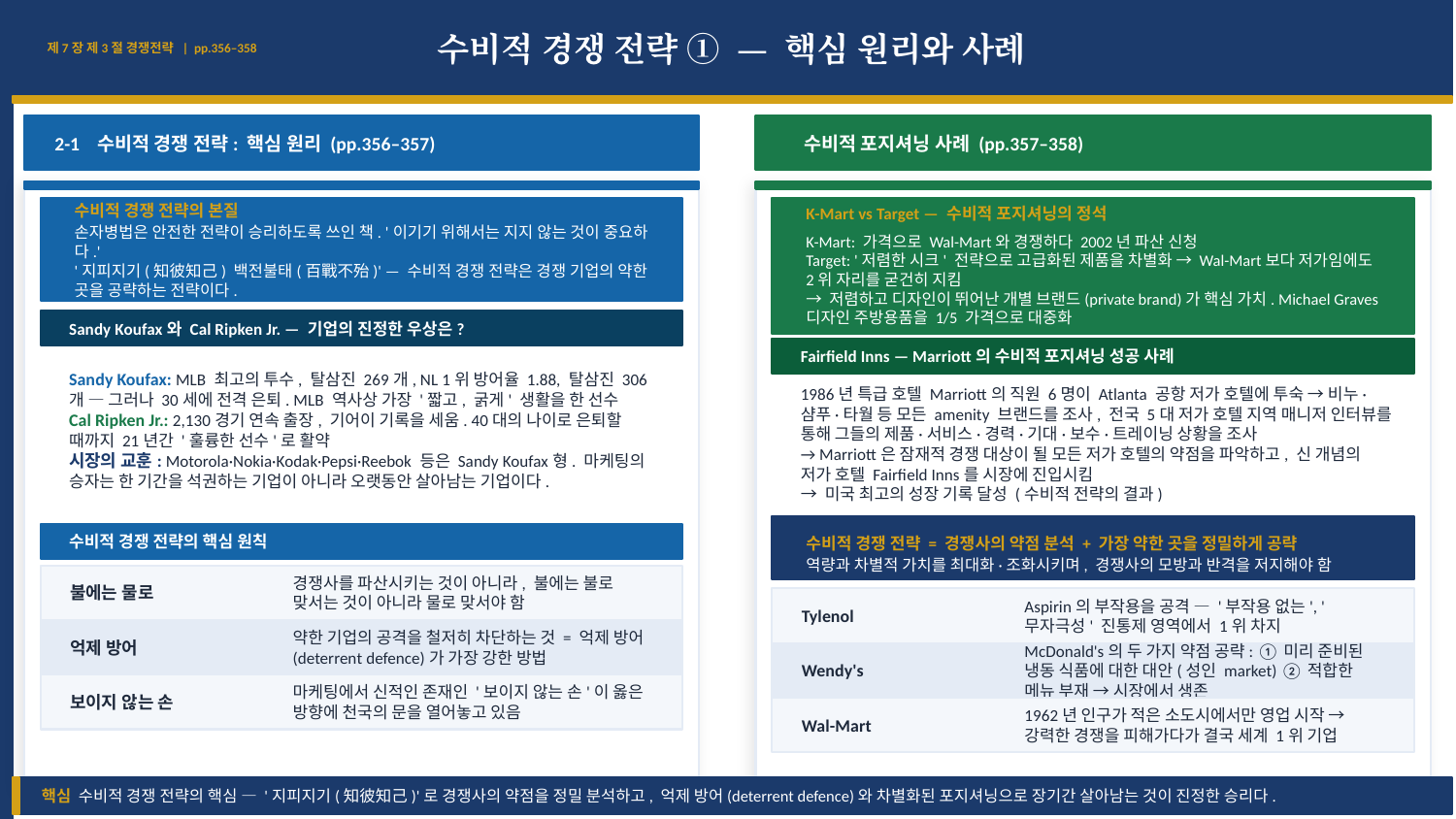

제7장 제3절 경쟁전략  |  pp.356–358
수비적 경쟁 전략 ①  —  핵심 원리와 사례

2-1   수비적 경쟁 전략: 핵심 원리 (pp.356–357)

   수비적 포지셔닝 사례 (pp.357–358)

수비적 경쟁 전략의 본질

K-Mart vs Target — 수비적 포지셔닝의 정석
K-Mart: 가격으로 Wal-Mart와 경쟁하다 2002년 파산 신청
Target: '저렴한 시크' 전략으로 고급화된 제품을 차별화 → Wal-Mart보다 저가임에도 2위 자리를 굳건히 지킴
→ 저렴하고 디자인이 뛰어난 개별 브랜드(private brand)가 핵심 가치. Michael Graves 디자인 주방용품을 1/5 가격으로 대중화
손자병법은 안전한 전략이 승리하도록 쓰인 책. '이기기 위해서는 지지 않는 것이 중요하다.'
'지피지기(知彼知己) 백전불태(百戰不殆)' — 수비적 경쟁 전략은 경쟁 기업의 약한 곳을 공략하는 전략이다.

Sandy Koufax와 Cal Ripken Jr. — 기업의 진정한 우상은?

Fairfield Inns — Marriott의 수비적 포지셔닝 성공 사례
Sandy Koufax: MLB 최고의 투수, 탈삼진 269개, NL 1위 방어율 1.88, 탈삼진 306개 — 그러나 30세에 전격 은퇴. MLB 역사상 가장 '짧고, 굵게' 생활을 한 선수
Cal Ripken Jr.: 2,130경기 연속 출장, 기어이 기록을 세움. 40대의 나이로 은퇴할 때까지 21년간 '훌륭한 선수'로 활약
시장의 교훈: Motorola·Nokia·Kodak·Pepsi·Reebok 등은 Sandy Koufax형. 마케팅의 승자는 한 기간을 석권하는 기업이 아니라 오랫동안 살아남는 기업이다.
1986년 특급 호텔 Marriott의 직원 6명이 Atlanta 공항 저가 호텔에 투숙 → 비누·샴푸·타월 등 모든 amenity 브랜드를 조사, 전국 5대 저가 호텔 지역 매니저 인터뷰를 통해 그들의 제품·서비스·경력·기대·보수·트레이닝 상황을 조사
→ Marriott은 잠재적 경쟁 대상이 될 모든 저가 호텔의 약점을 파악하고, 신 개념의 저가 호텔 Fairfield Inns를 시장에 진입시킴
→ 미국 최고의 성장 기록 달성 (수비적 전략의 결과)

수비적 경쟁 전략의 핵심 원칙
수비적 경쟁 전략 = 경쟁사의 약점 분석 + 가장 약한 곳을 정밀하게 공략
역량과 차별적 가치를 최대화·조화시키며, 경쟁사의 모방과 반격을 저지해야 함

불에는 물로
경쟁사를 파산시키는 것이 아니라, 불에는 불로 맞서는 것이 아니라 물로 맞서야 함

Tylenol
Aspirin의 부작용을 공격 — '부작용 없는', '무자극성' 진통제 영역에서 1위 차지

억제 방어
약한 기업의 공격을 철저히 차단하는 것 = 억제 방어(deterrent defence)가 가장 강한 방법

Wendy's
McDonald's의 두 가지 약점 공략: ①미리 준비된 냉동 식품에 대한 대안(성인 market) ②적합한 메뉴 부재 → 시장에서 생존

보이지 않는 손
마케팅에서 신적인 존재인 '보이지 않는 손'이 옳은 방향에 천국의 문을 열어놓고 있음

Wal-Mart
1962년 인구가 적은 소도시에서만 영업 시작 → 강력한 경쟁을 피해가다가 결국 세계 1위 기업

핵심  수비적 경쟁 전략의 핵심 — '지피지기(知彼知己)'로 경쟁사의 약점을 정밀 분석하고, 억제 방어(deterrent defence)와 차별화된 포지셔닝으로 장기간 살아남는 것이 진정한 승리다.